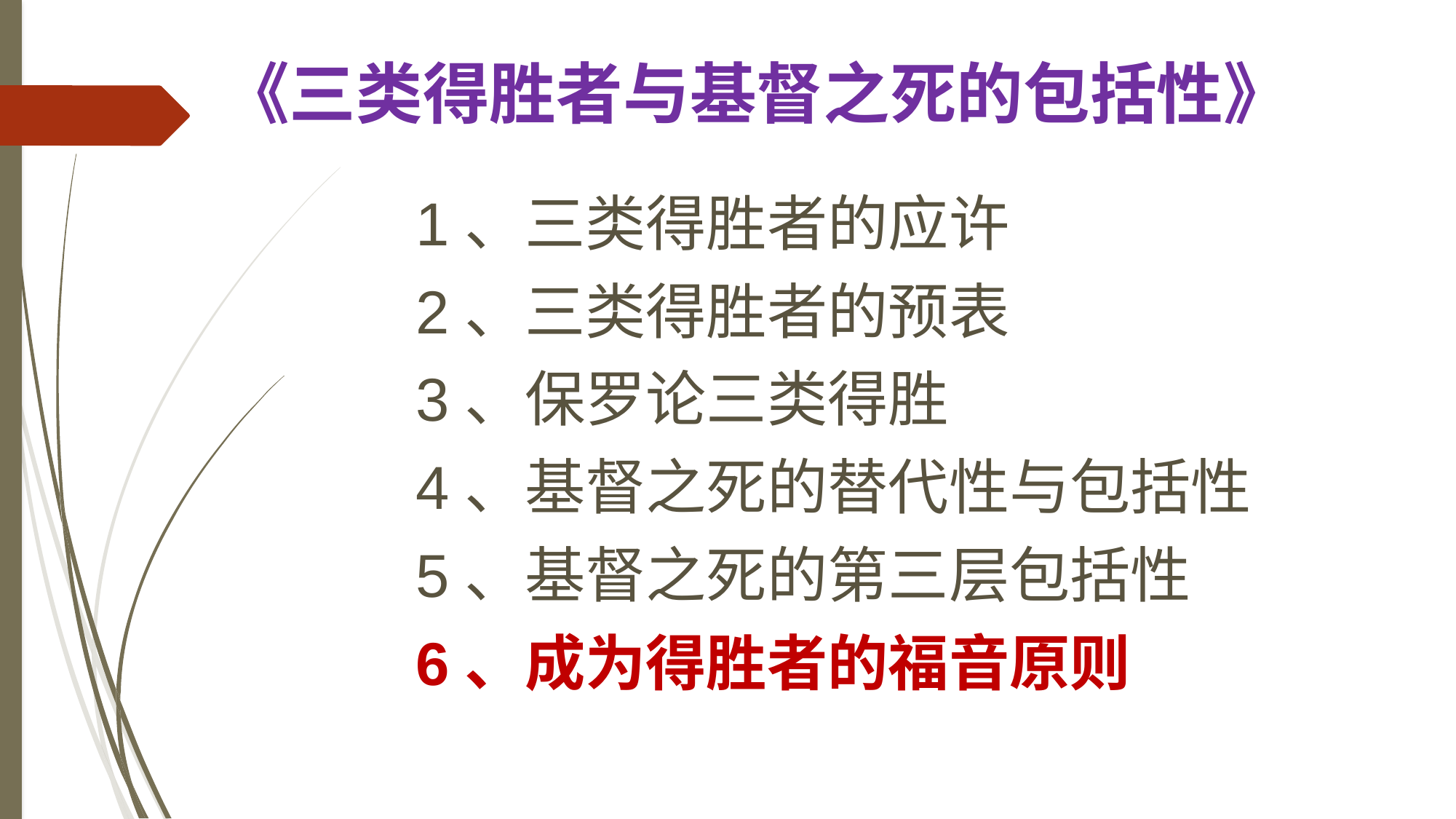

# 《三类得胜者与基督之死的包括性》
1、三类得胜者的应许
2、三类得胜者的预表
3、保罗论三类得胜
4、基督之死的替代性与包括性
5、基督之死的第三层包括性
6、成为得胜者的福音原则